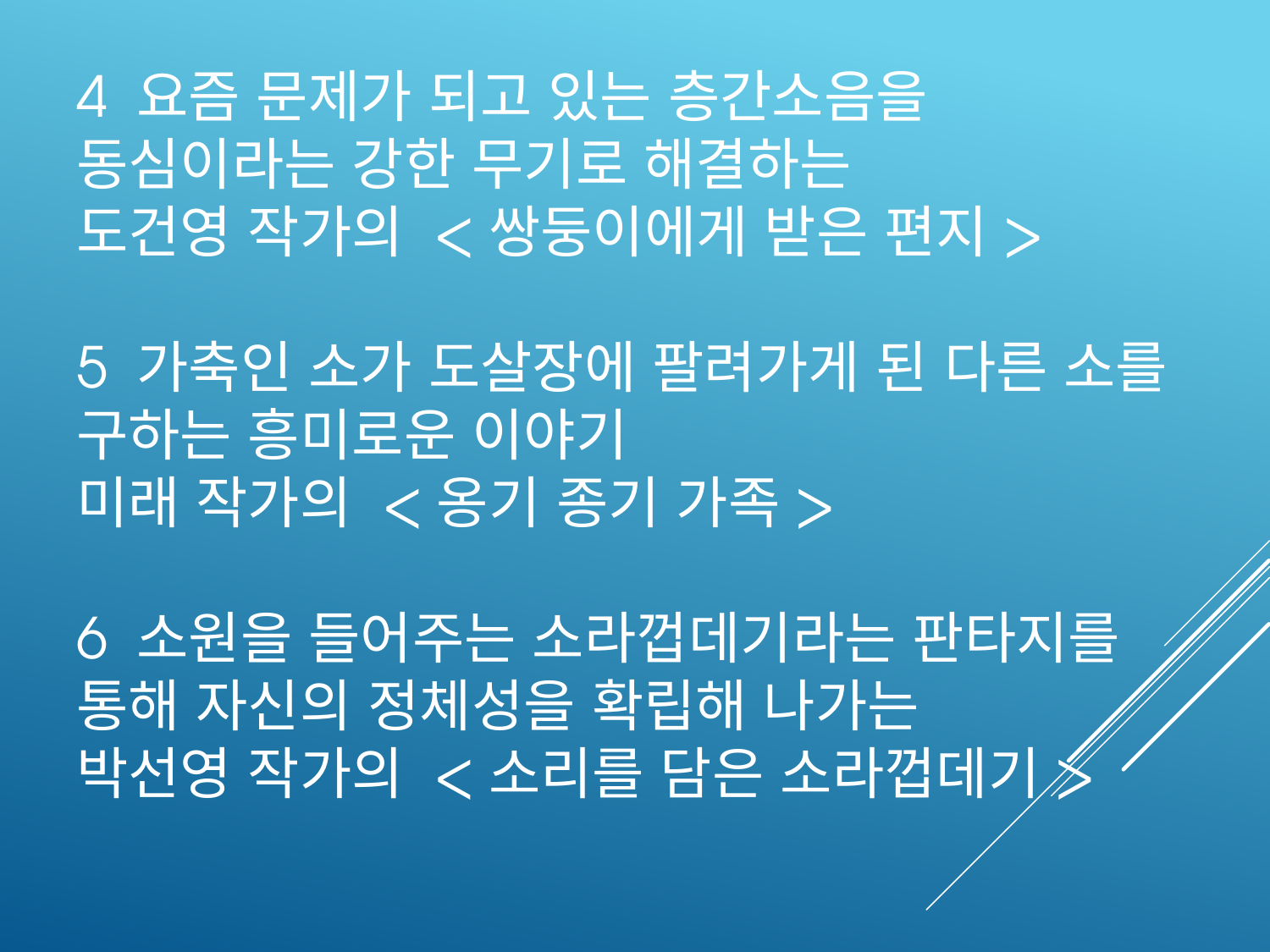

# 4 요즘 문제가 되고 있는 층간소음을 동심이라는 강한 무기로 해결하는 도건영 작가의 <쌍둥이에게 받은 편지> 5 가축인 소가 도살장에 팔려가게 된 다른 소를 구하는 흥미로운 이야기 미래 작가의 <옹기 종기 가족> 6 소원을 들어주는 소라껍데기라는 판타지를 통해 자신의 정체성을 확립해 나가는 박선영 작가의 <소리를 담은 소라껍데기>